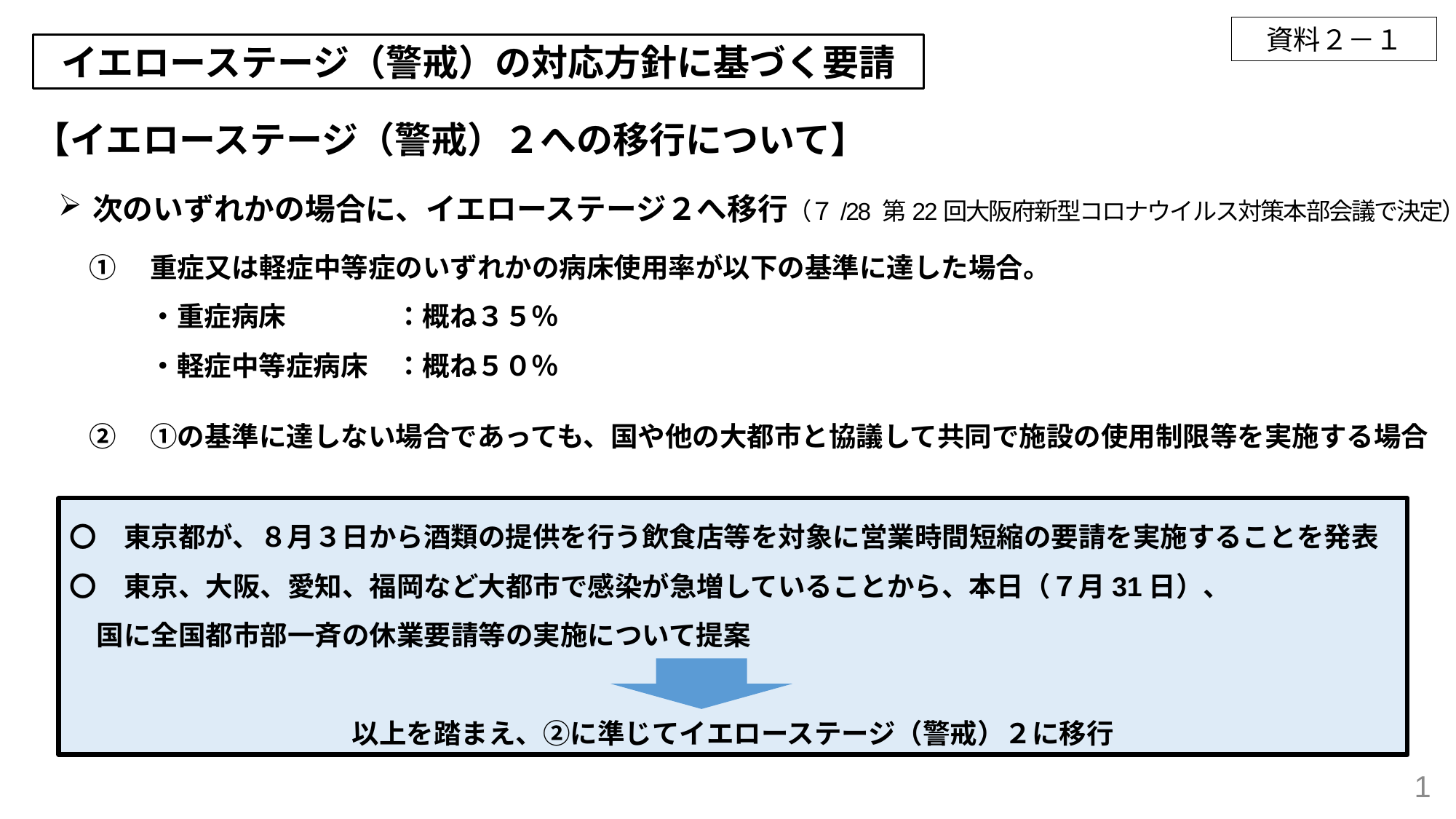

資料２－１
イエローステージ（警戒）の対応方針に基づく要請
【イエローステージ（警戒）２への移行について】
次のいずれかの場合に、イエローステージ２へ移行（７/28 第22回大阪府新型コロナウイルス対策本部会議で決定）
①　重症又は軽症中等症のいずれかの病床使用率が以下の基準に達した場合。
　　 ・重症病床　　　　：概ね３５％
　　 ・軽症中等症病床　：概ね５０％

②　①の基準に達しない場合であっても、国や他の大都市と協議して共同で施設の使用制限等を実施する場合
〇　東京都が、８月３日から酒類の提供を行う飲食店等を対象に営業時間短縮の要請を実施することを発表
〇　東京、大阪、愛知、福岡など大都市で感染が急増していることから、本日（７月31日）、
　国に全国都市部一斉の休業要請等の実施について提案

以上を踏まえ、②に準じてイエローステージ（警戒）２に移行

1